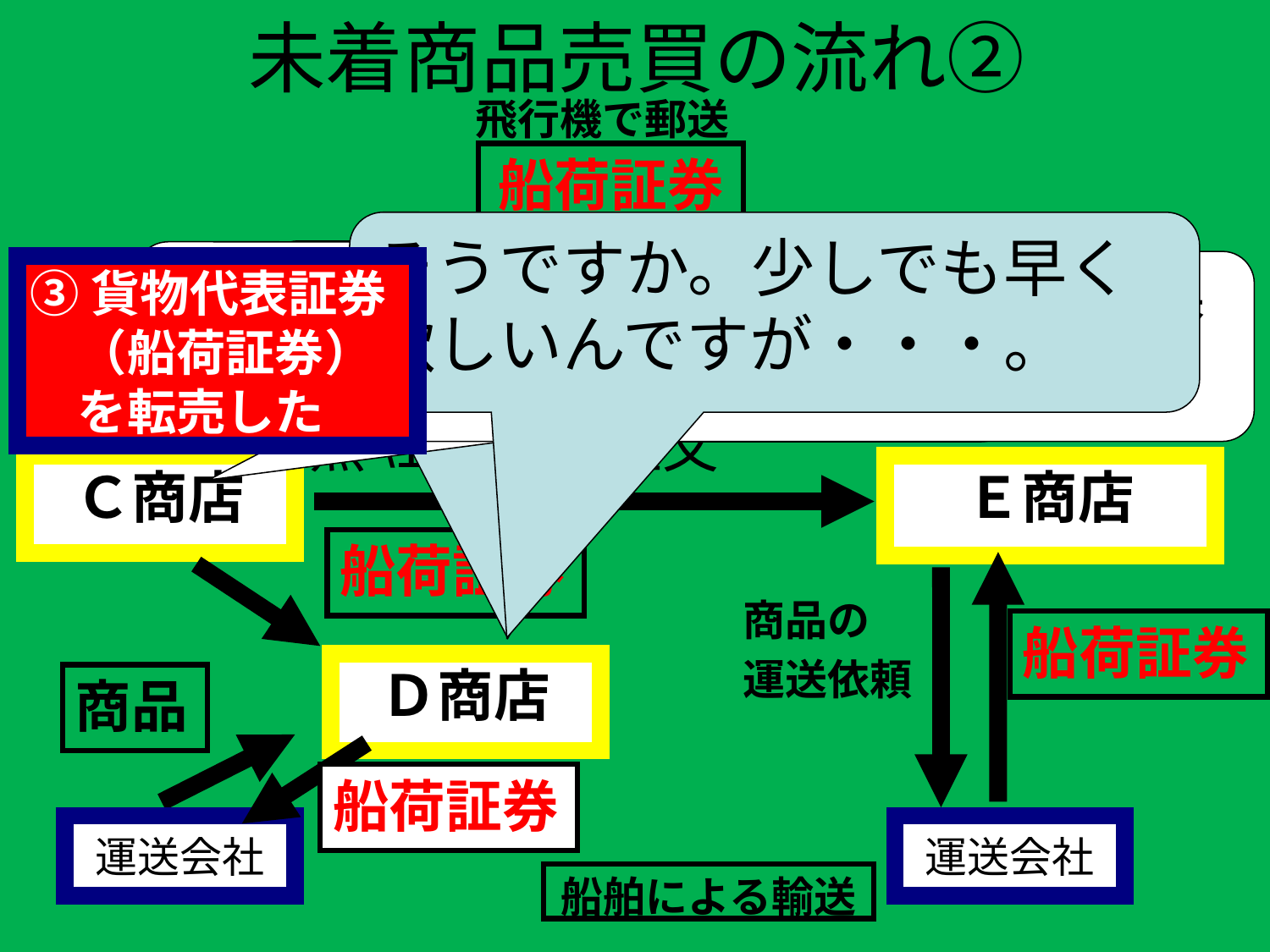

# 未着商品売買の流れ②

飛行機で郵送
船荷証券
そうですか。少しでも早く欲しいんですが・・・。
すいません。北海道産の魚をください。
はい。ただ，注文したばかりでまだ届いてないんですよ。
分かりました。では，船荷証券をお売りします。
③貨物代表証券（船荷証券）を転売した
魚\1,000を注文

Ｃ商店
Ｅ商店
船荷証券

船荷証券

商品の
運送依頼
Ｄ商店
商品

船荷証券
運送会社
運送会社
船舶による輸送